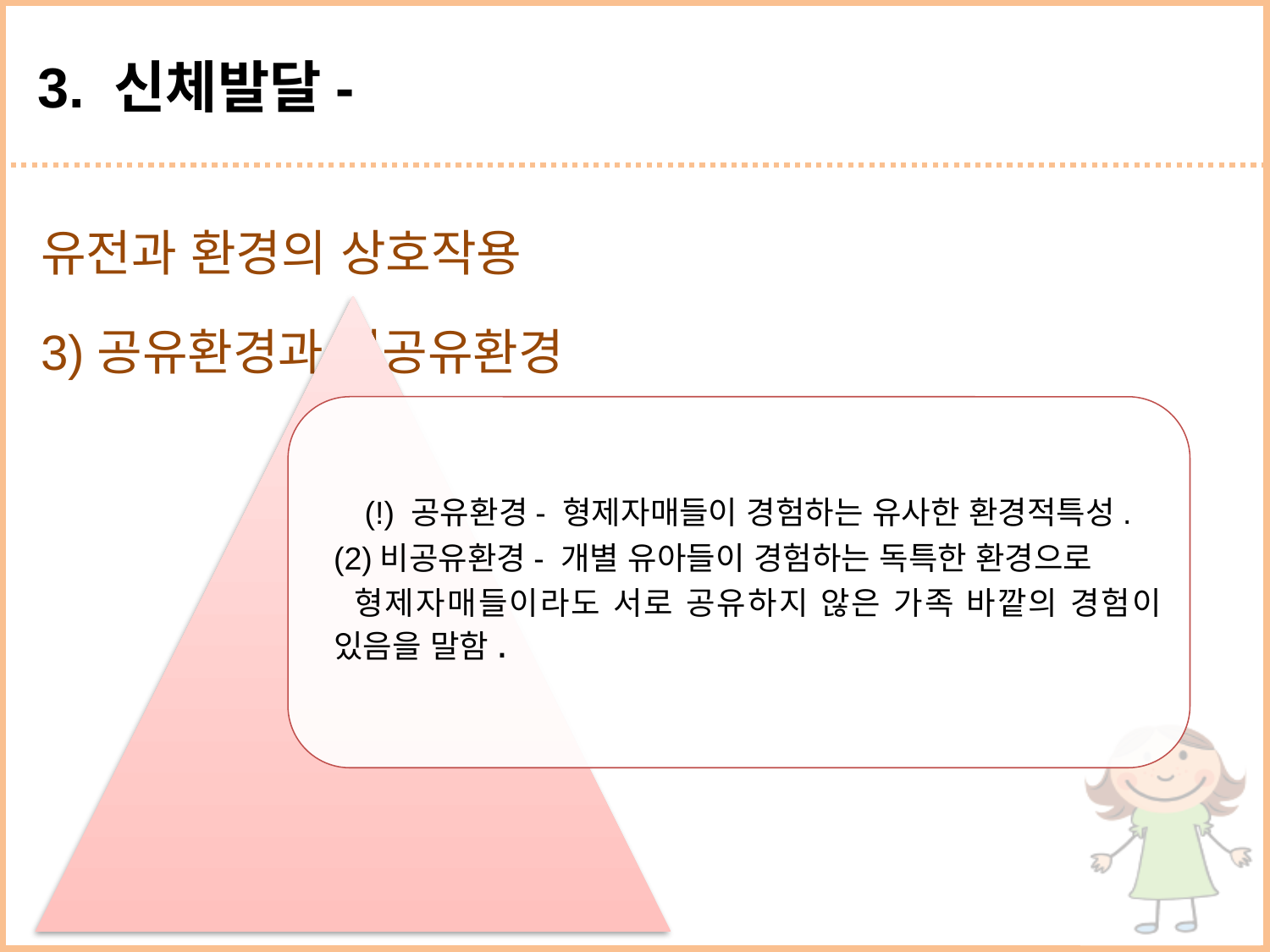

# 3. 신체발달-
유전과 환경의 상호작용
3)공유환경과 비공유환경
(!) 공유환경- 형제자매들이 경험하는 유사한 환경적특성.
(2)비공유환경- 개별 유아들이 경험하는 독특한 환경으로
 형제자매들이라도 서로 공유하지 않은 가족 바깥의 경험이 있음을 말함.